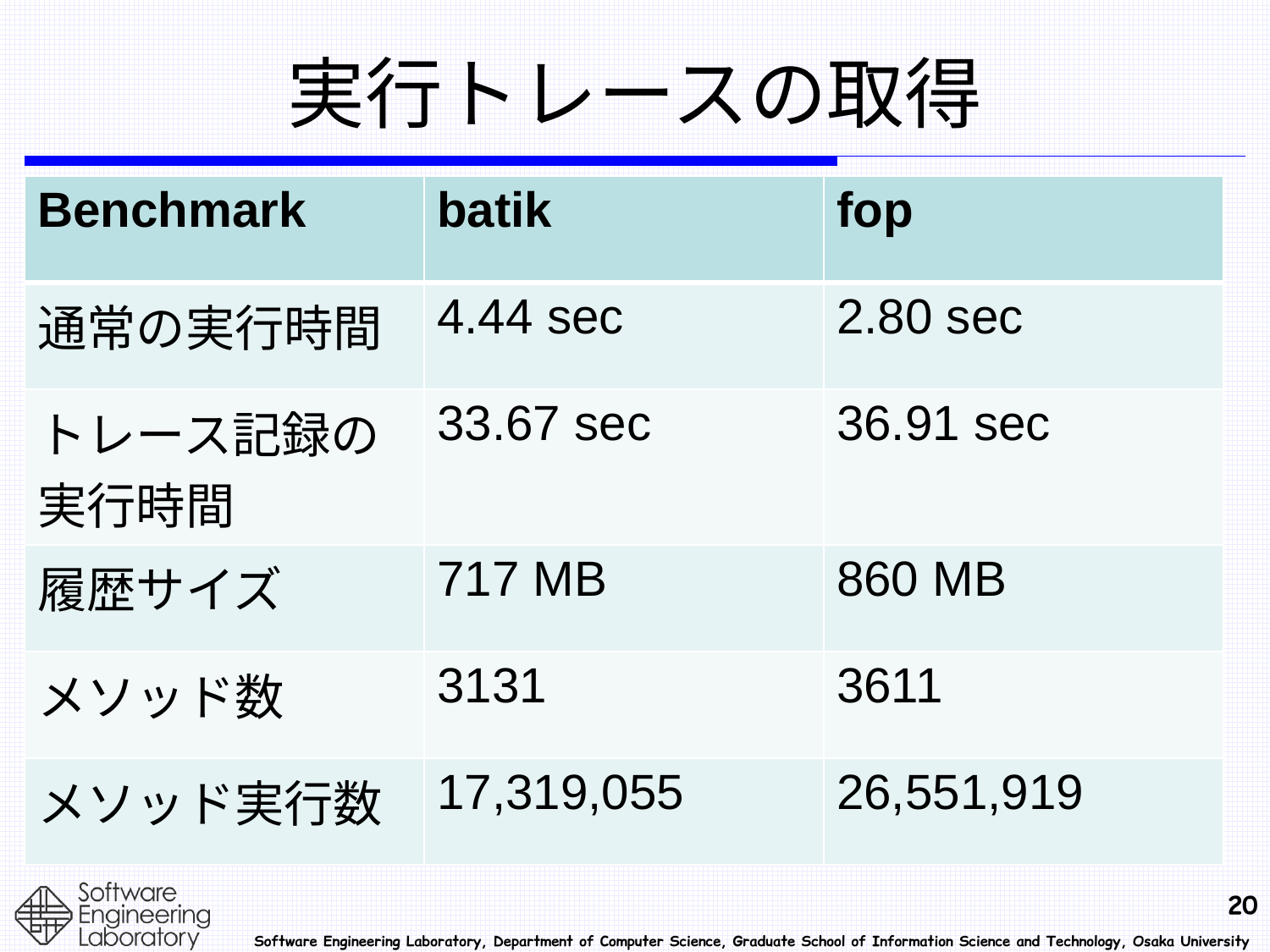

# 実行トレースの取得
| Benchmark | batik | fop |
| --- | --- | --- |
| 通常の実行時間 | 4.44 sec | 2.80 sec |
| トレース記録の実行時間 | 33.67 sec | 36.91 sec |
| 履歴サイズ | 717 MB | 860 MB |
| メソッド数 | 3131 | 3611 |
| メソッド実行数 | 17,319,055 | 26,551,919 |